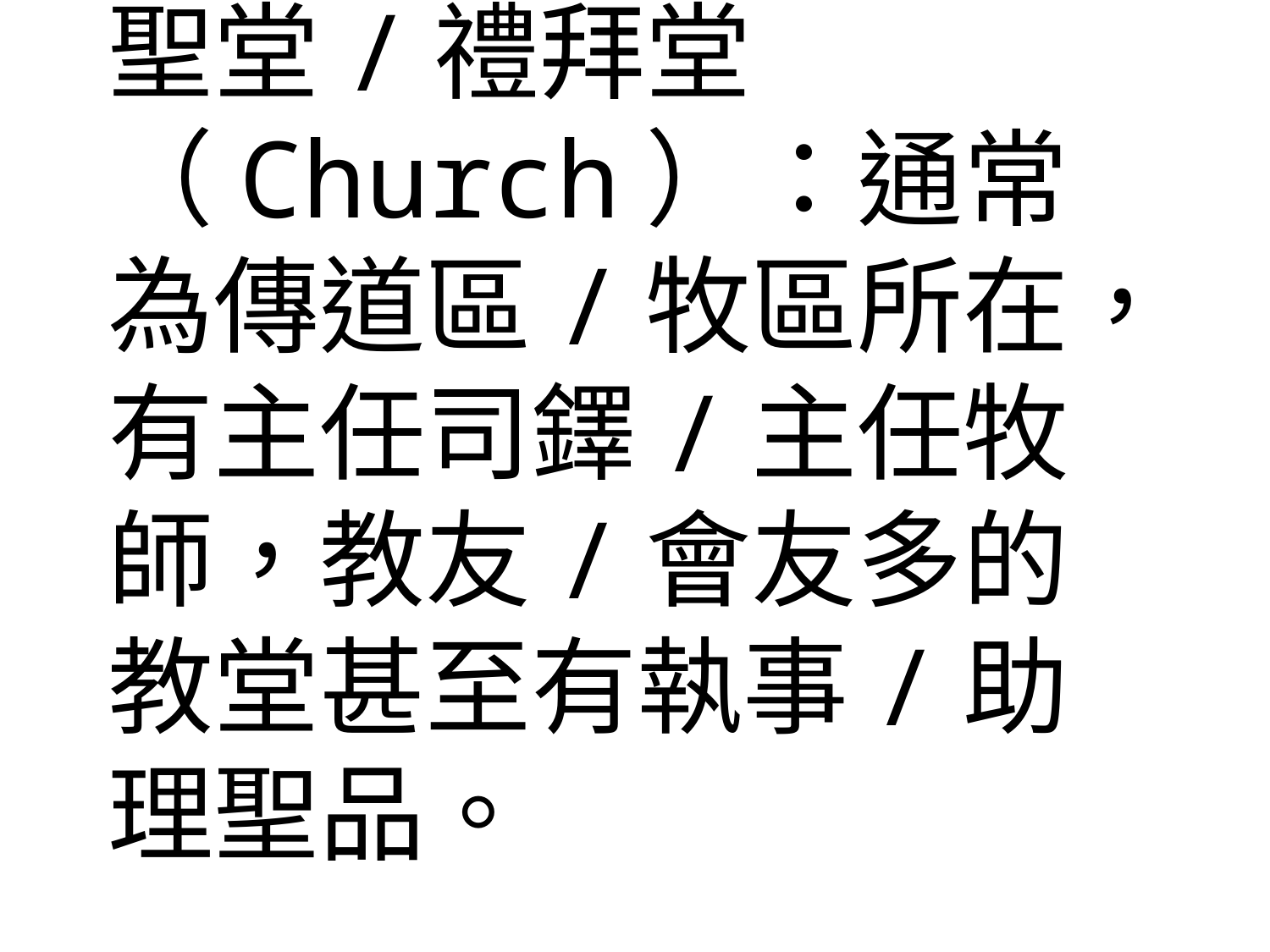

# 聖堂/禮拜堂（Church）：通常為傳道區/牧區所在，有主任司鐸/主任牧師，教友/會友多的教堂甚至有執事/助理聖品。